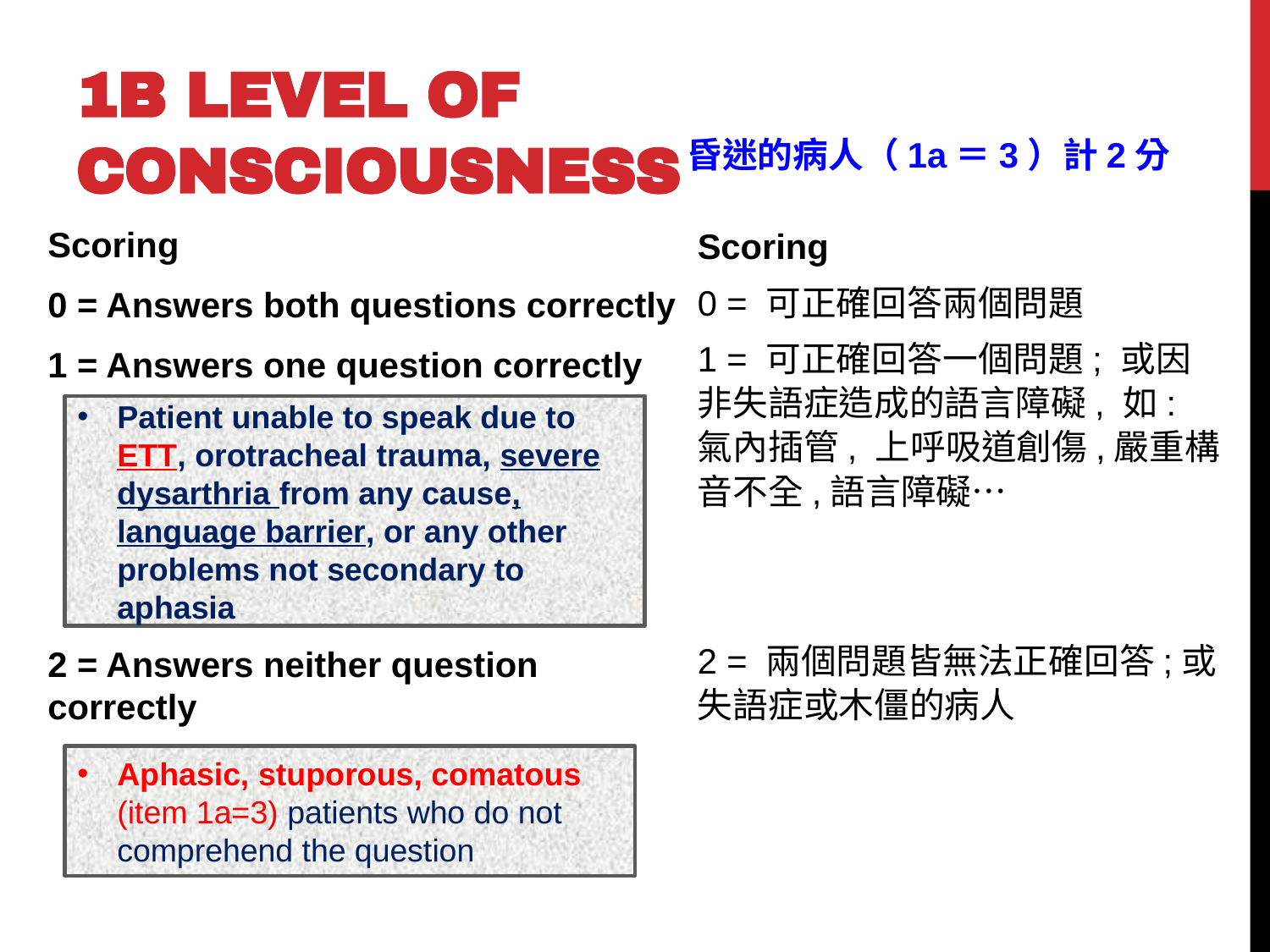

# 1b Level of Consciousness
昏迷的病人（1a＝3）計2分
Scoring
0 = Answers both questions correctly
1 = Answers one question correctly

2 = Answers neither question correctly
Scoring
0 = 可正確回答兩個問題
1 = 可正確回答一個問題; 或因非失語症造成的語言障礙, 如: 氣內插管, 上呼吸道創傷,嚴重構音不全,語言障礙…

2 = 兩個問題皆無法正確回答;或失語症或木僵的病人
Patient unable to speak due to ETT, orotracheal trauma, severe dysarthria from any cause, language barrier, or any other problems not secondary to aphasia
Aphasic, stuporous, comatous  (item 1a=3) patients who do not comprehend the question